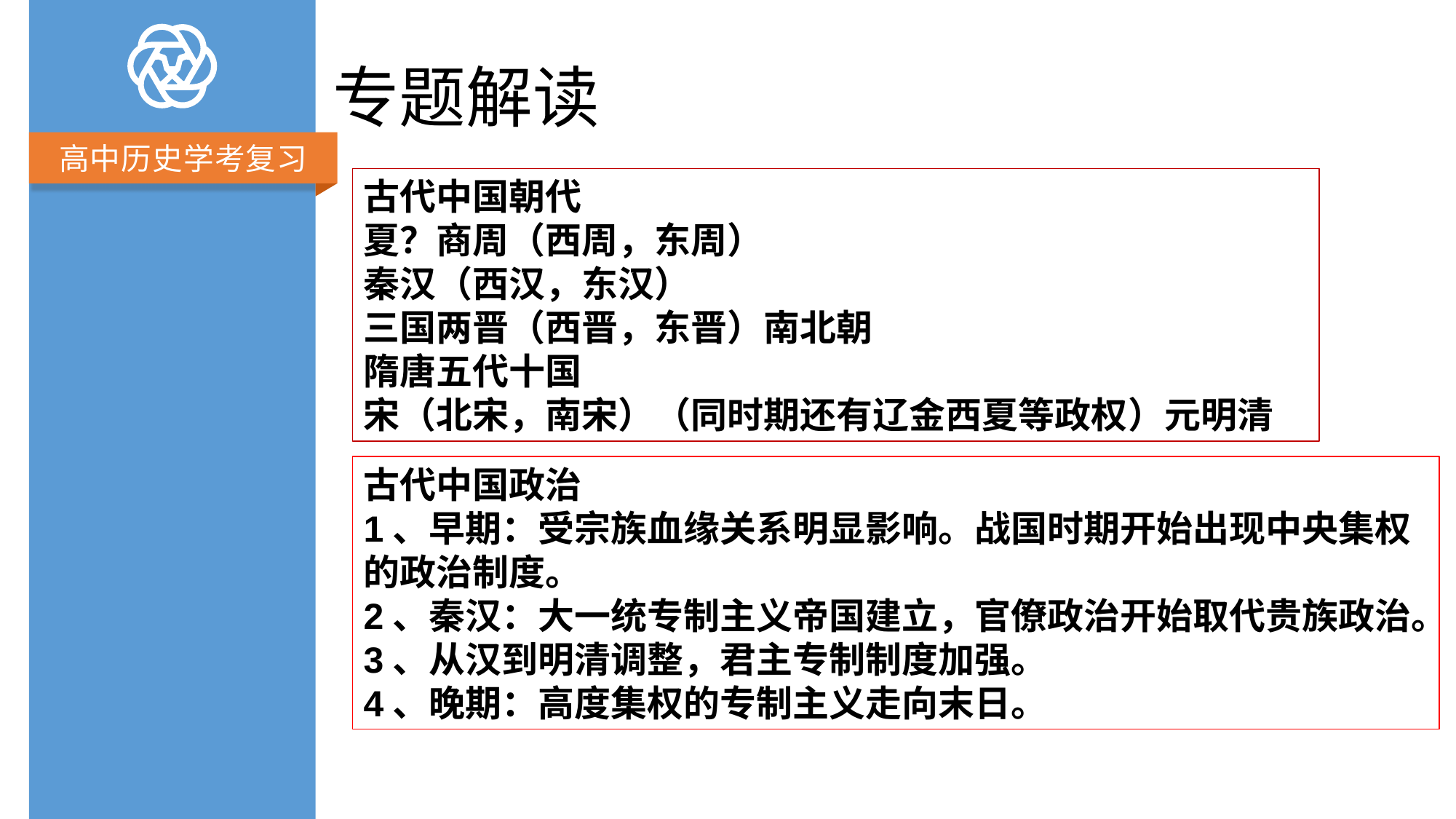

# 专题解读
古代中国朝代
夏？商周（西周，东周）
秦汉（西汉，东汉）
三国两晋（西晋，东晋）南北朝
隋唐五代十国
宋（北宋，南宋）（同时期还有辽金西夏等政权）元明清
古代中国政治
1、早期：受宗族血缘关系明显影响。战国时期开始出现中央集权的政治制度。
2、秦汉：大一统专制主义帝国建立，官僚政治开始取代贵族政治。
3、从汉到明清调整，君主专制制度加强。
4、晚期：高度集权的专制主义走向末日。